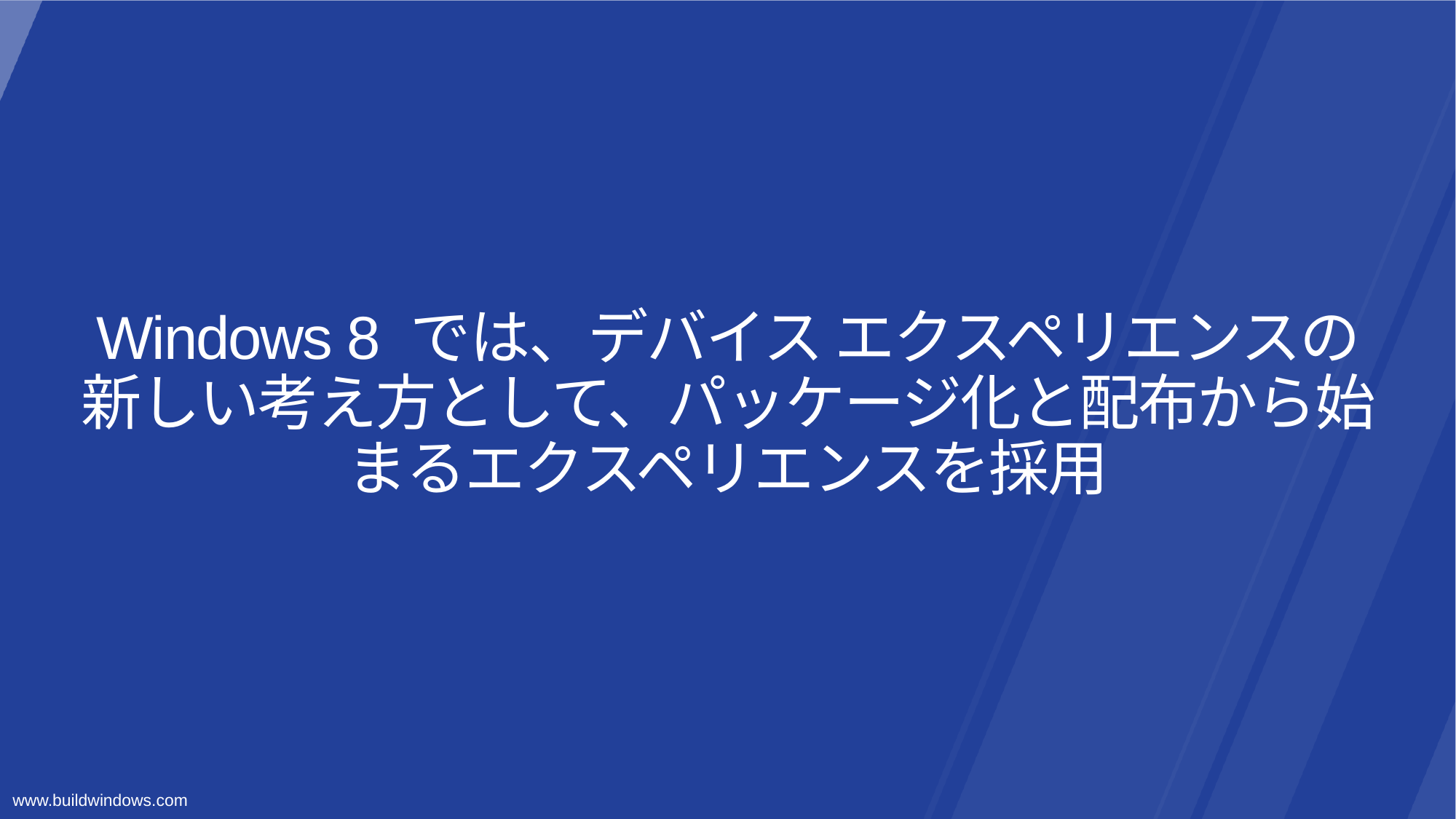

# Windows 8 では、デバイス エクスペリエンスの新しい考え方として、パッケージ化と配布から始まるエクスペリエンスを採用